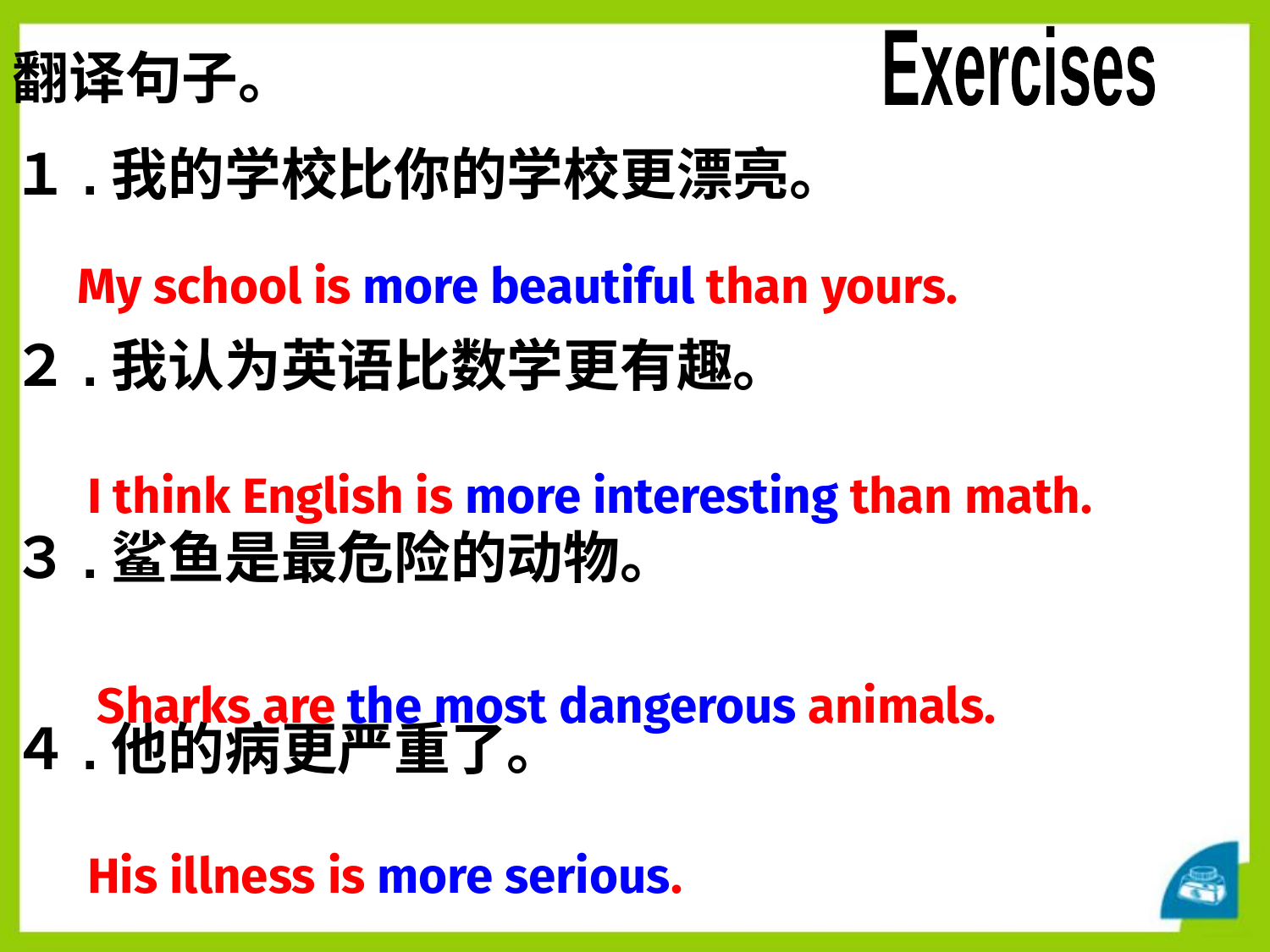

Exercises
翻译句子。
１.我的学校比你的学校更漂亮。

２.我认为英语比数学更有趣。

３.鲨鱼是最危险的动物。

４.他的病更严重了。
My school is more beautiful than yours.
I think English is more interesting than math.
Sharks are the most dangerous animals.
His illness is more serious.